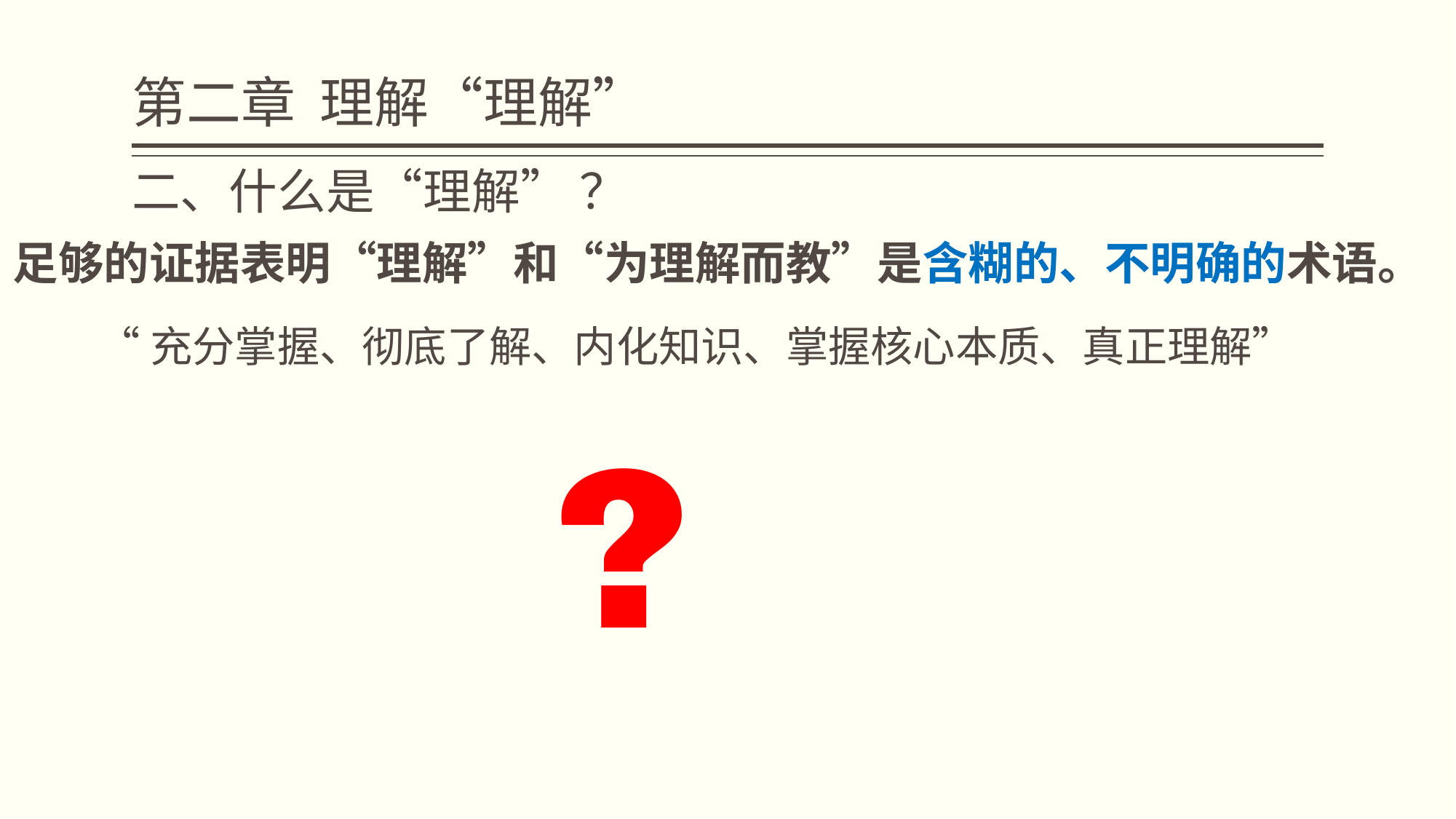

# 第二章  理解“理解”
二、什么是“理解” ？
足够的证据表明“理解”和“为理解而教”是含糊的、不明确的术语。
“充分掌握、彻底了解、内化知识、掌握核心本质、真正理解”
?